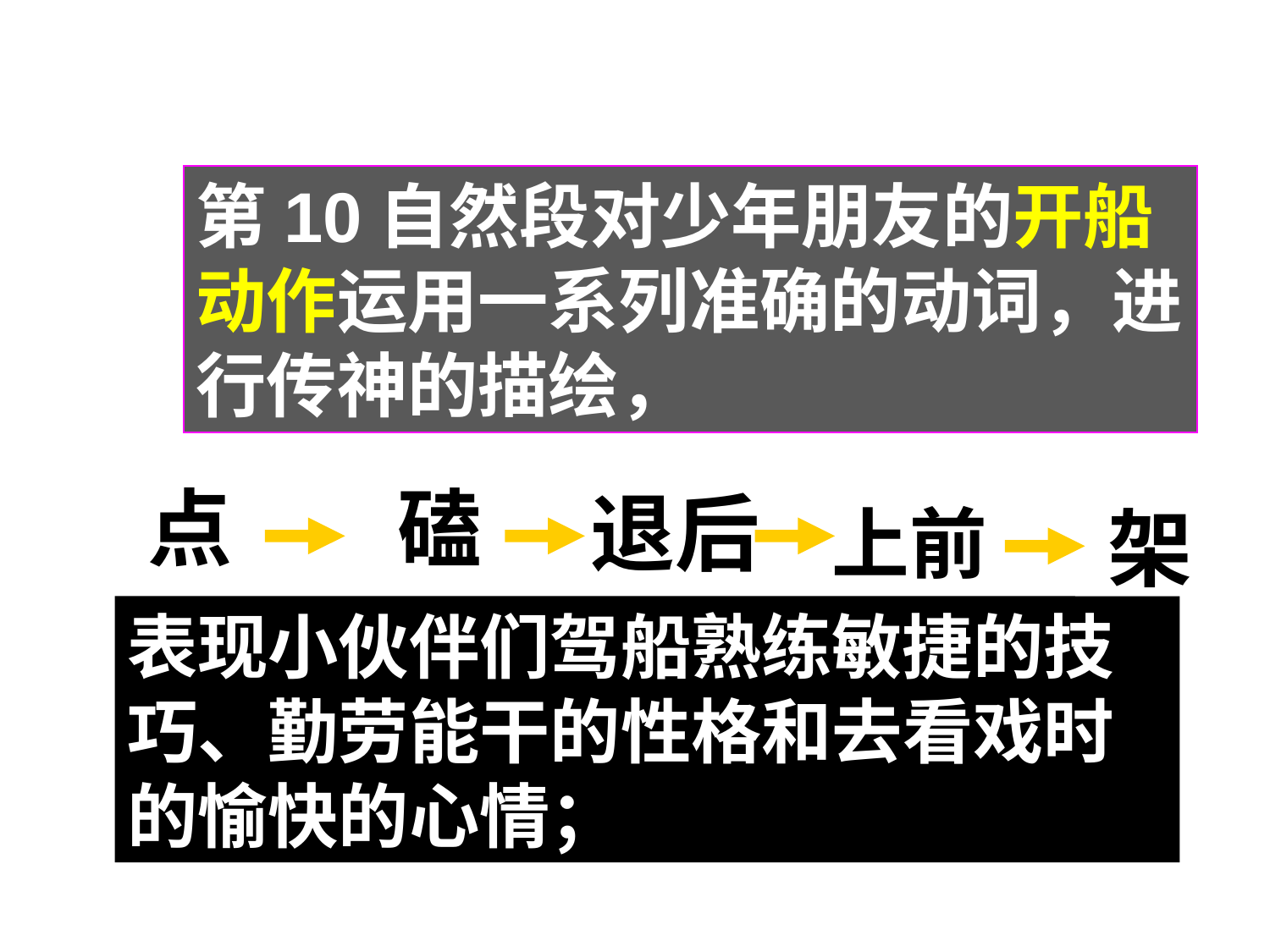

第10自然段对少年朋友的开船动作运用一系列准确的动词，进行传神的描绘，
点
磕
退后
上前
架

表现小伙伴们驾船熟练敏捷的技巧、勤劳能干的性格和去看戏时的愉快的心情；